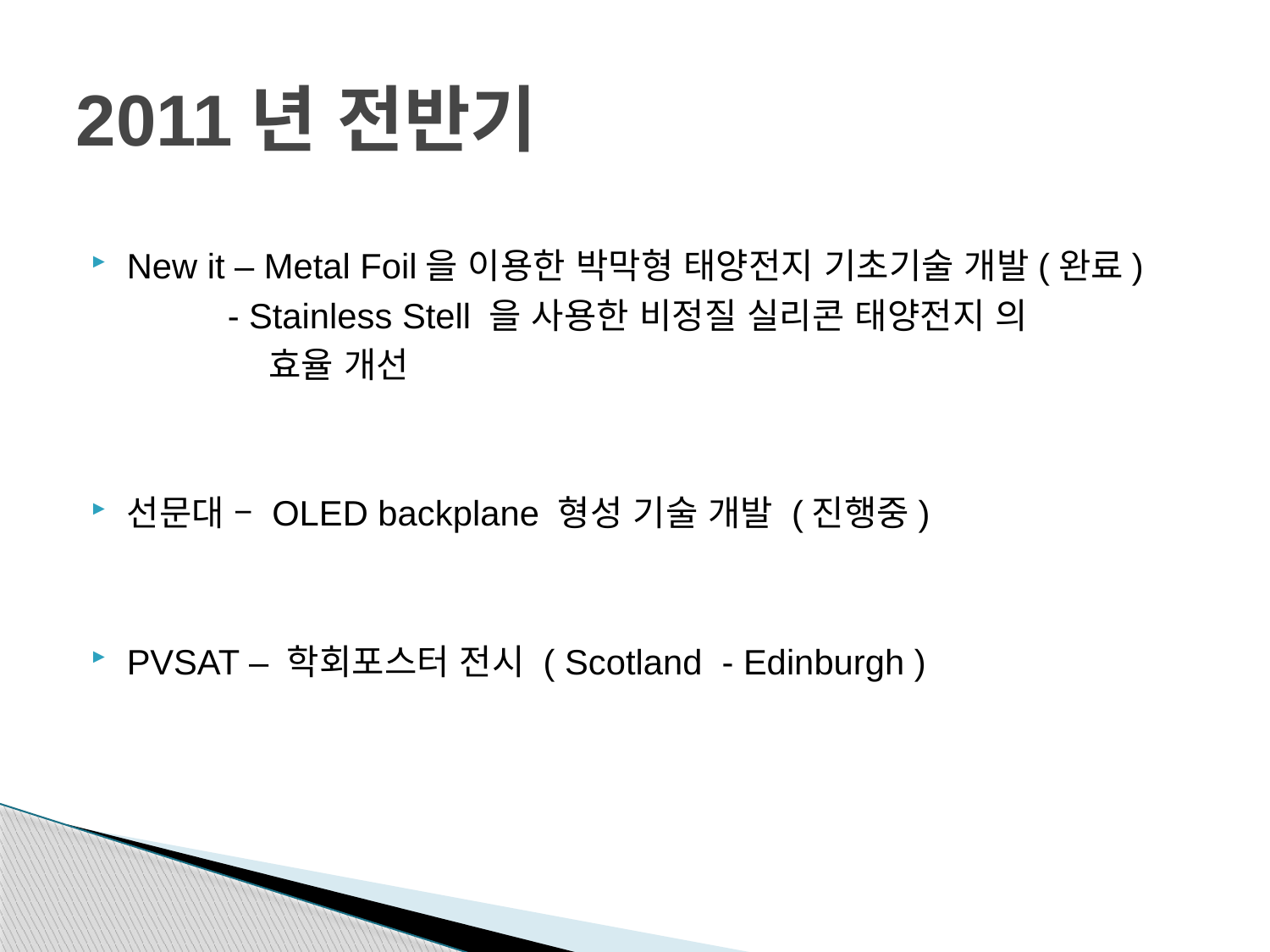

# 2011년 전반기
New it – Metal Foil을 이용한 박막형 태양전지 기초기술 개발(완료)
              - Stainless Stell 을 사용한 비정질 실리콘 태양전지 의
                 효율 개선

선문대 – OLED backplane 형성 기술 개발 (진행중)

PVSAT – 학회포스터 전시 ( Scotland  - Edinburgh )